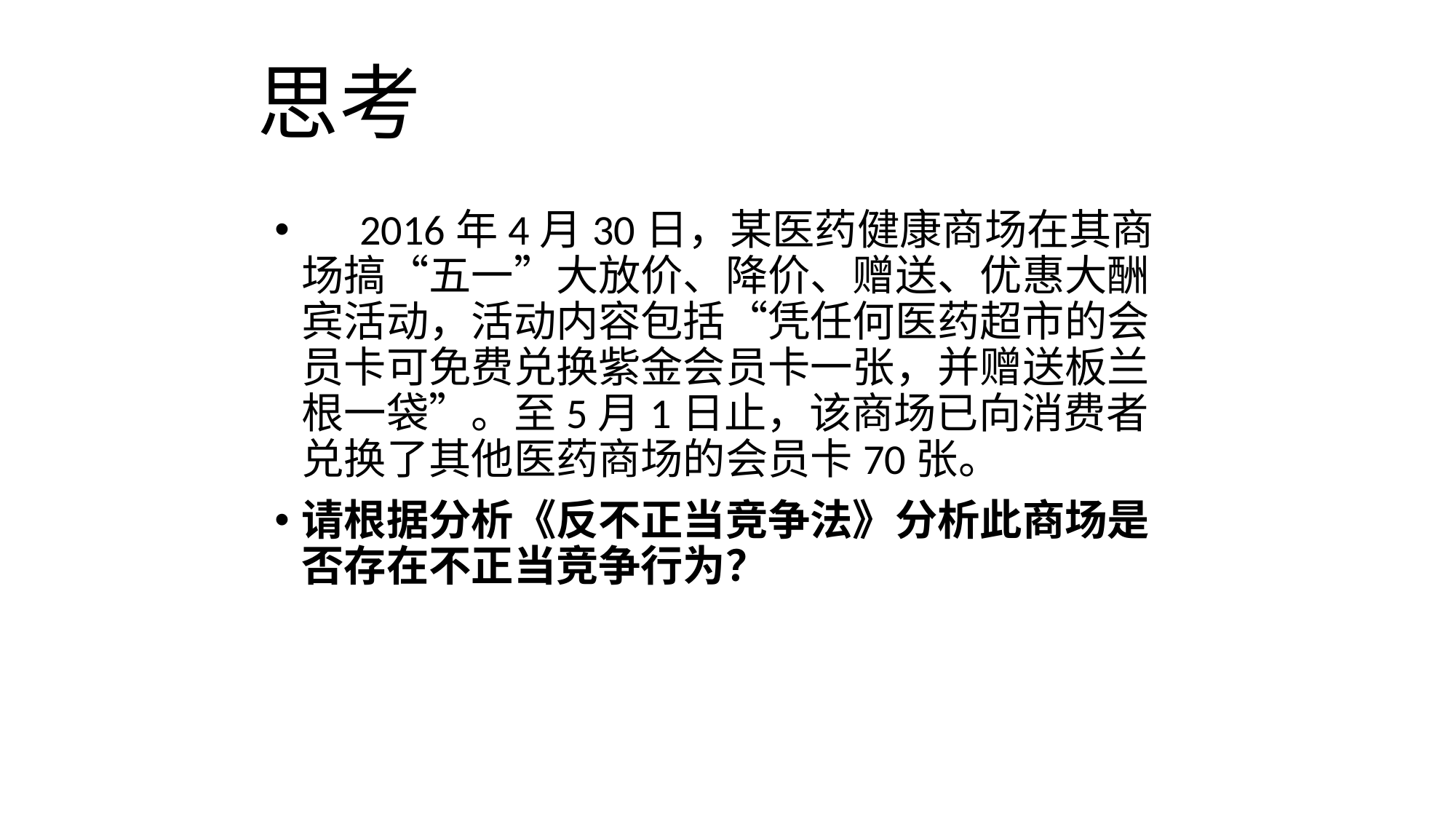

# 思考
      2016年4月30日，某医药健康商场在其商场搞“五一”大放价、降价、赠送、优惠大酬宾活动，活动内容包括“凭任何医药超市的会员卡可免费兑换紫金会员卡一张，并赠送板兰根一袋”。至5月1日止，该商场已向消费者兑换了其他医药商场的会员卡70张。
请根据分析《反不正当竞争法》分析此商场是否存在不正当竞争行为？